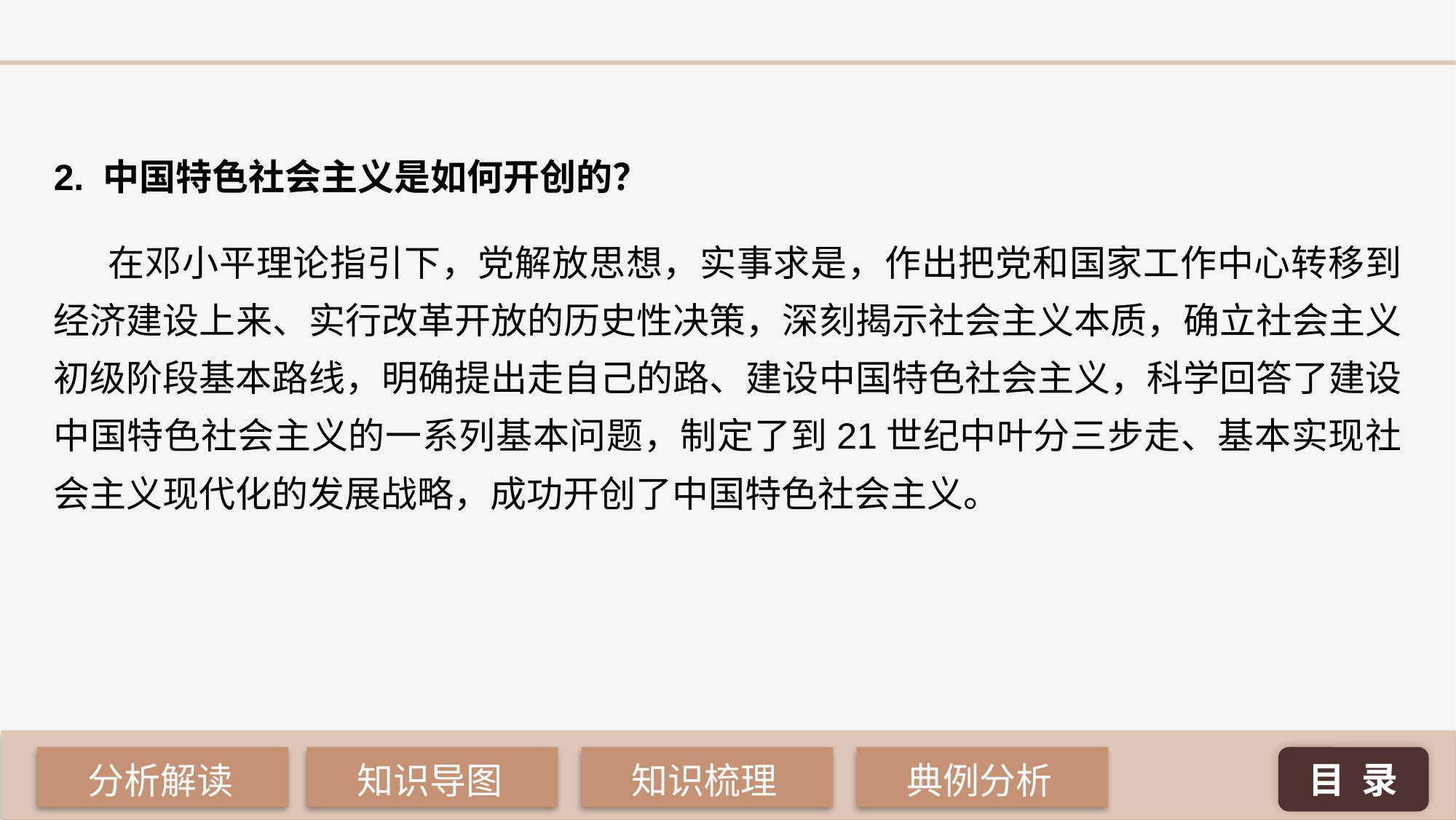

2. 中国特色社会主义是如何开创的？
在邓小平理论指引下，党解放思想，实事求是，作出把党和国家工作中心转移到经济建设上来、实行改革开放的历史性决策，深刻揭示社会主义本质，确立社会主义初级阶段基本路线，明确提出走自己的路、建设中国特色社会主义，科学回答了建设中国特色社会主义的一系列基本问题，制定了到21世纪中叶分三步走、基本实现社会主义现代化的发展战略，成功开创了中国特色社会主义。